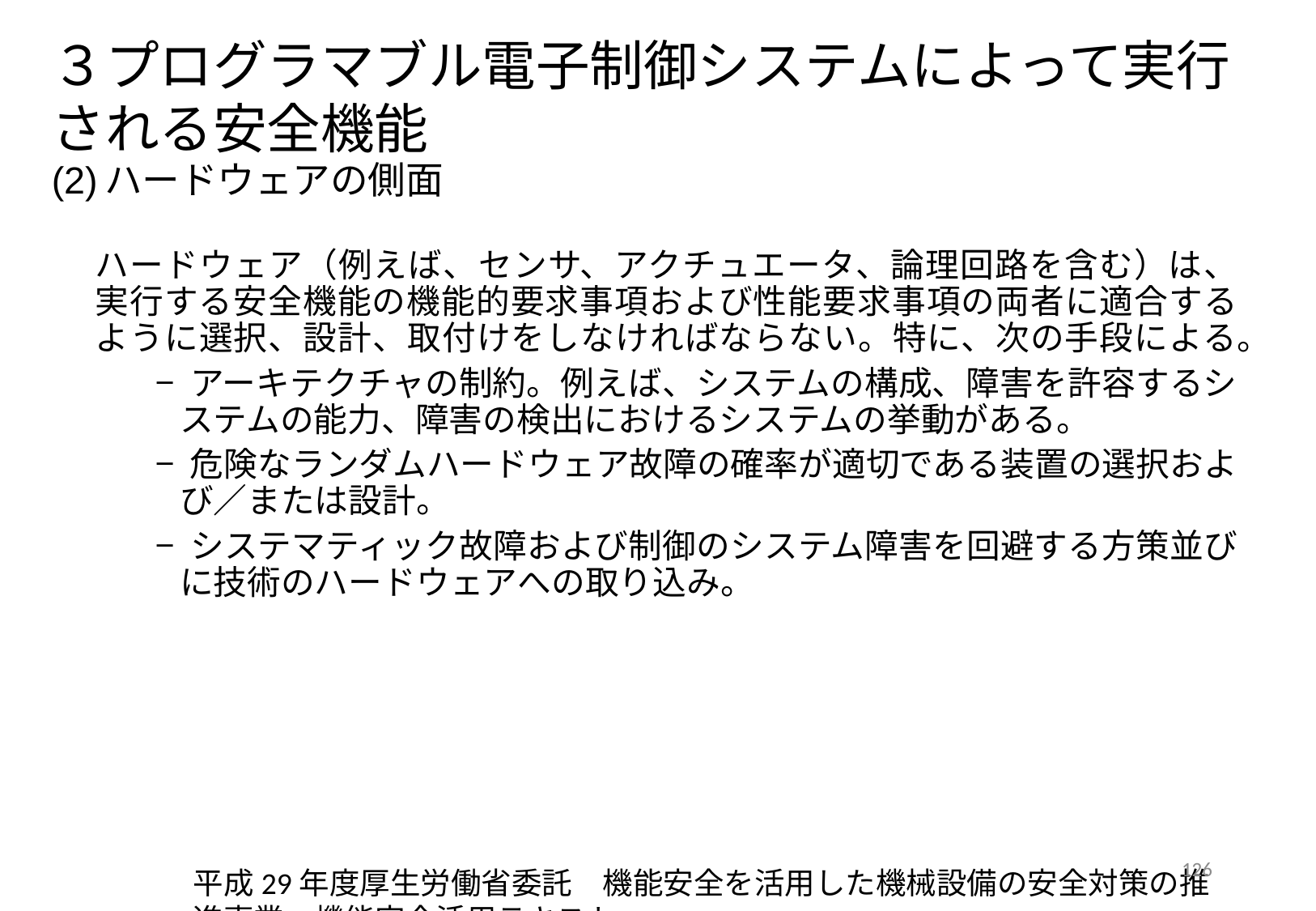

# ３プログラマブル電子制御システムによって実行される安全機能  (2)ハードウェアの側面
ハードウェア（例えば、センサ、アクチュエータ、論理回路を含む）は、実行する安全機能の機能的要求事項および性能要求事項の両者に適合するように選択、設計、取付けをしなければならない。特に、次の手段による。
− アーキテクチャの制約。例えば、システムの構成、障害を許容するシステムの能力、障害の検出におけるシステムの挙動がある。
− 危険なランダムハードウェア故障の確率が適切である装置の選択および／または設計。
− システマティック故障および制御のシステム障害を回避する方策並びに技術のハードウェアへの取り込み。
126
平成29年度厚生労働省委託　機能安全を活用した機械設備の安全対策の推進事業　機能安全活用テキスト